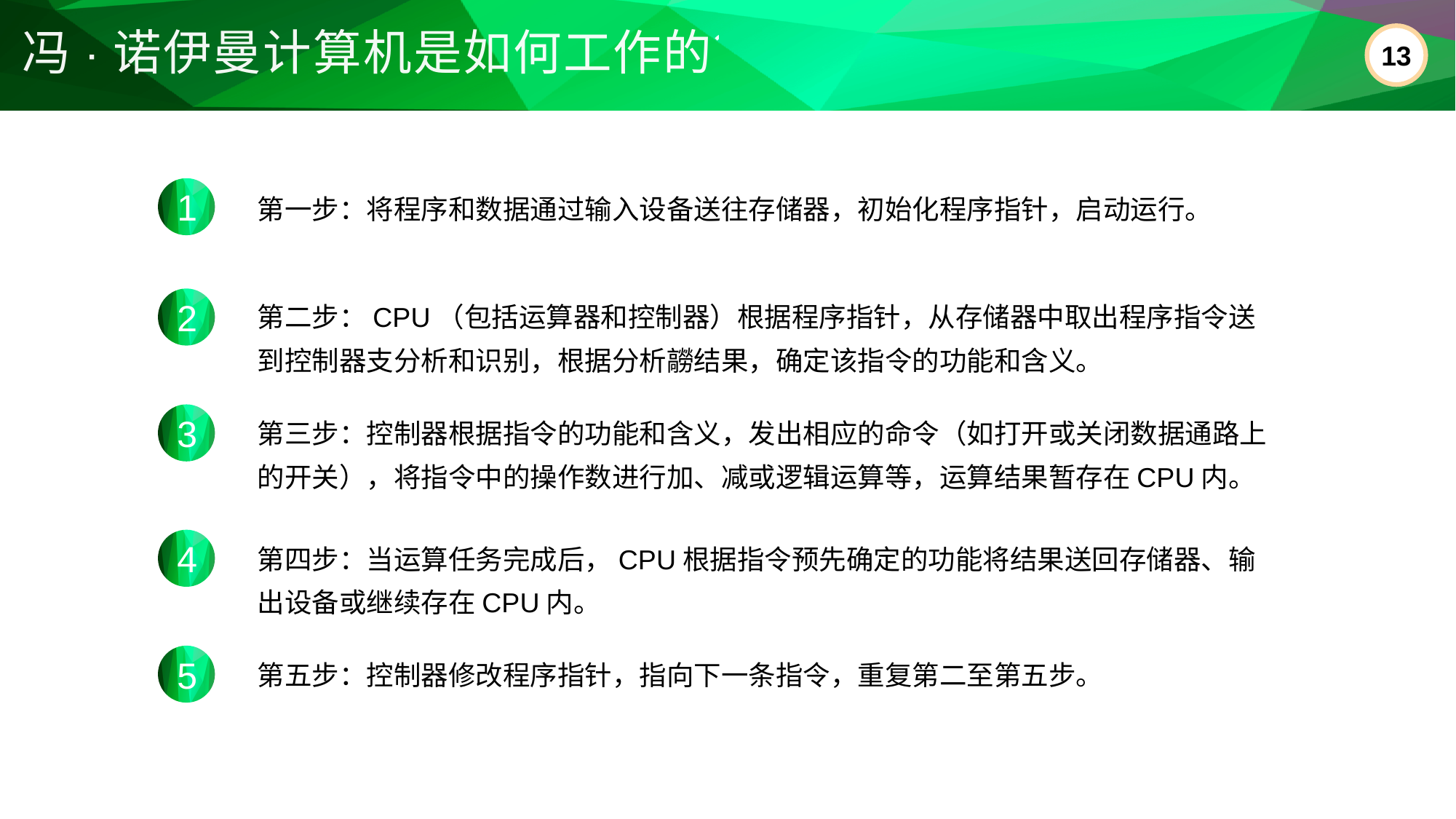

冯·诺伊曼计算机是如何工作的？
第一步：将程序和数据通过输入设备送往存储器，初始化程序指针，启动运行。
1
第二步：CPU（包括运算器和控制器）根据程序指针，从存储器中取出程序指令送到控制器支分析和识别，根据分析髝结果，确定该指令的功能和含义。
2
第三步：控制器根据指令的功能和含义，发出相应的命令（如打开或关闭数据通路上的开关），将指令中的操作数进行加、减或逻辑运算等，运算结果暂存在CPU内。
3
第四步：当运算任务完成后，CPU根据指令预先确定的功能将结果送回存储器、输出设备或继续存在CPU内。
4
第五步：控制器修改程序指针，指向下一条指令，重复第二至第五步。
5